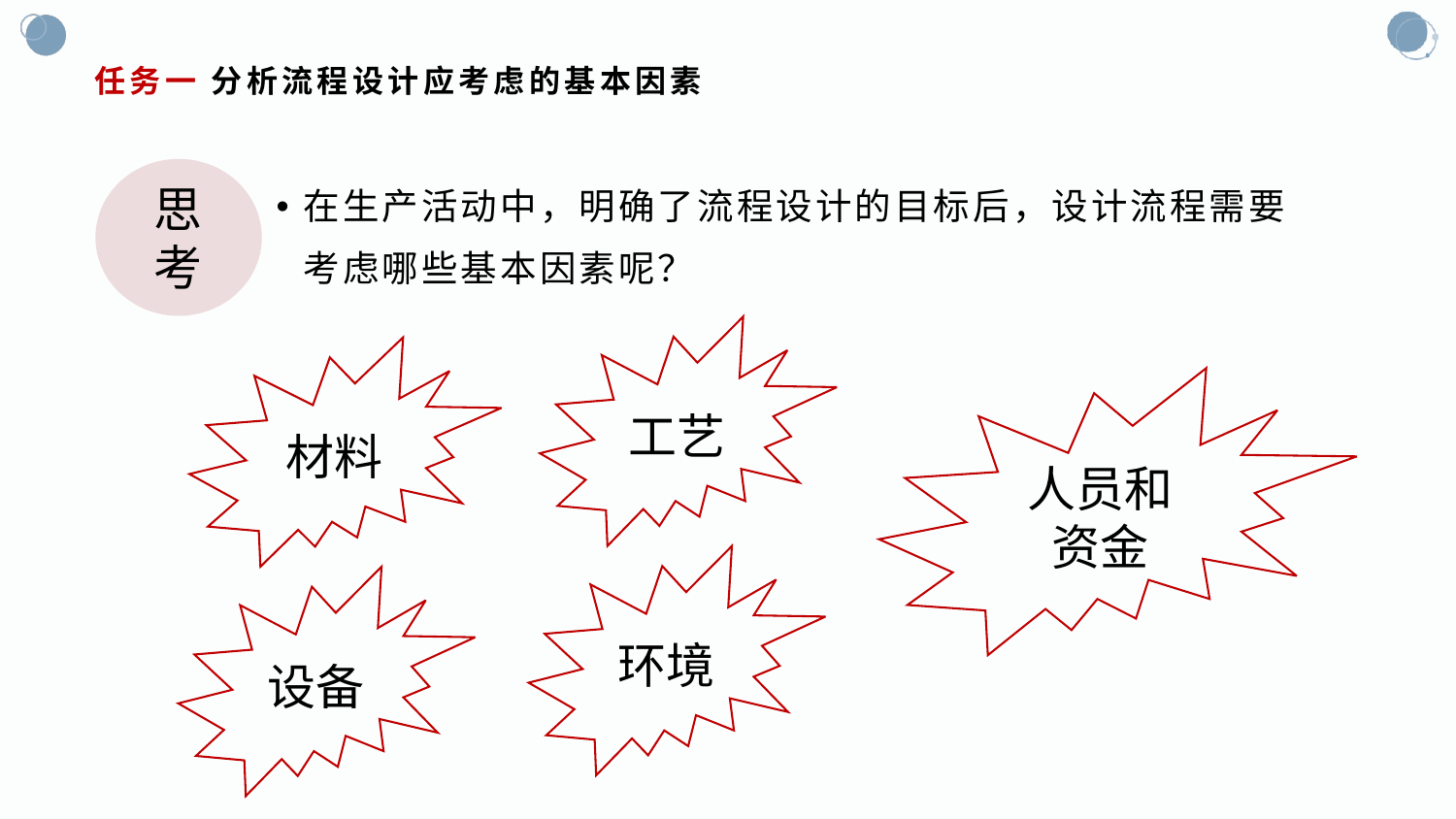

# 任务一 分析流程设计应考虑的基本因素
思考
在生产活动中，明确了流程设计的目标后，设计流程需要考虑哪些基本因素呢？
工艺
材料
人员和资金
环境
设备